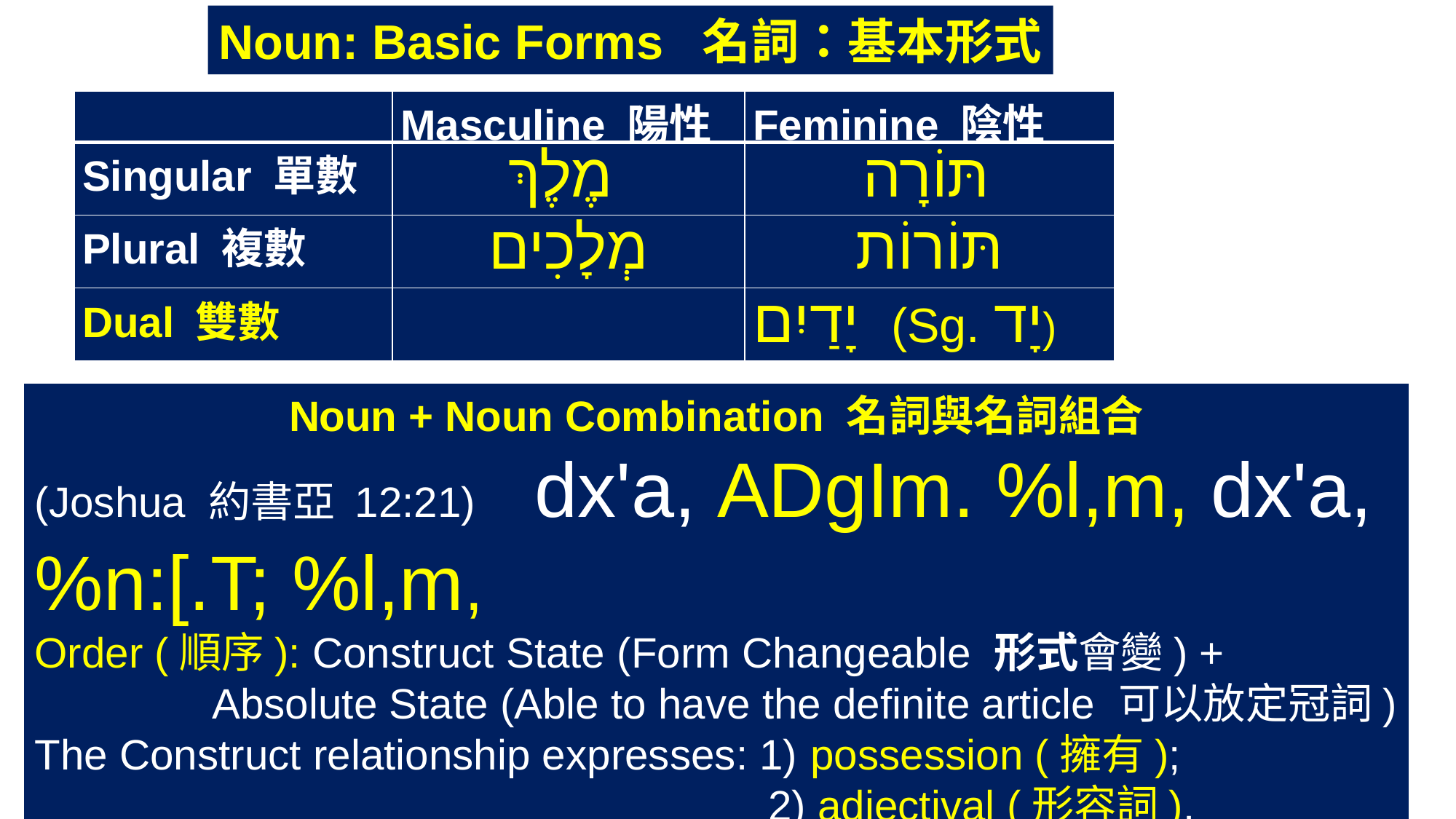

Noun: Basic Forms  名詞：基本形式
|  | Masculine 陽性 | Feminine 陰性 |
| --- | --- | --- |
| Singular 單數 | מֶלֶךְ | תּוֹרָה |
| Plural 複數 | מְלָכִים | תּוֹרוֹת |
| Dual 雙數 |  | יָדַיִם (Sg. יָד) |
Noun + Noun Combination 名詞與名詞組合
(Joshua 約書亞 12:21)     dx'a, ADgIm. %l,m, dx'a, %n:[.T; %l,m,
Order (順序): Construct State (Form Changeable 形式會變) +
               Absolute State (Able to have the definite article 可以放定冠詞)
The Construct relationship expresses: 1) possession (擁有);
                                                              2) adjectival (形容詞).